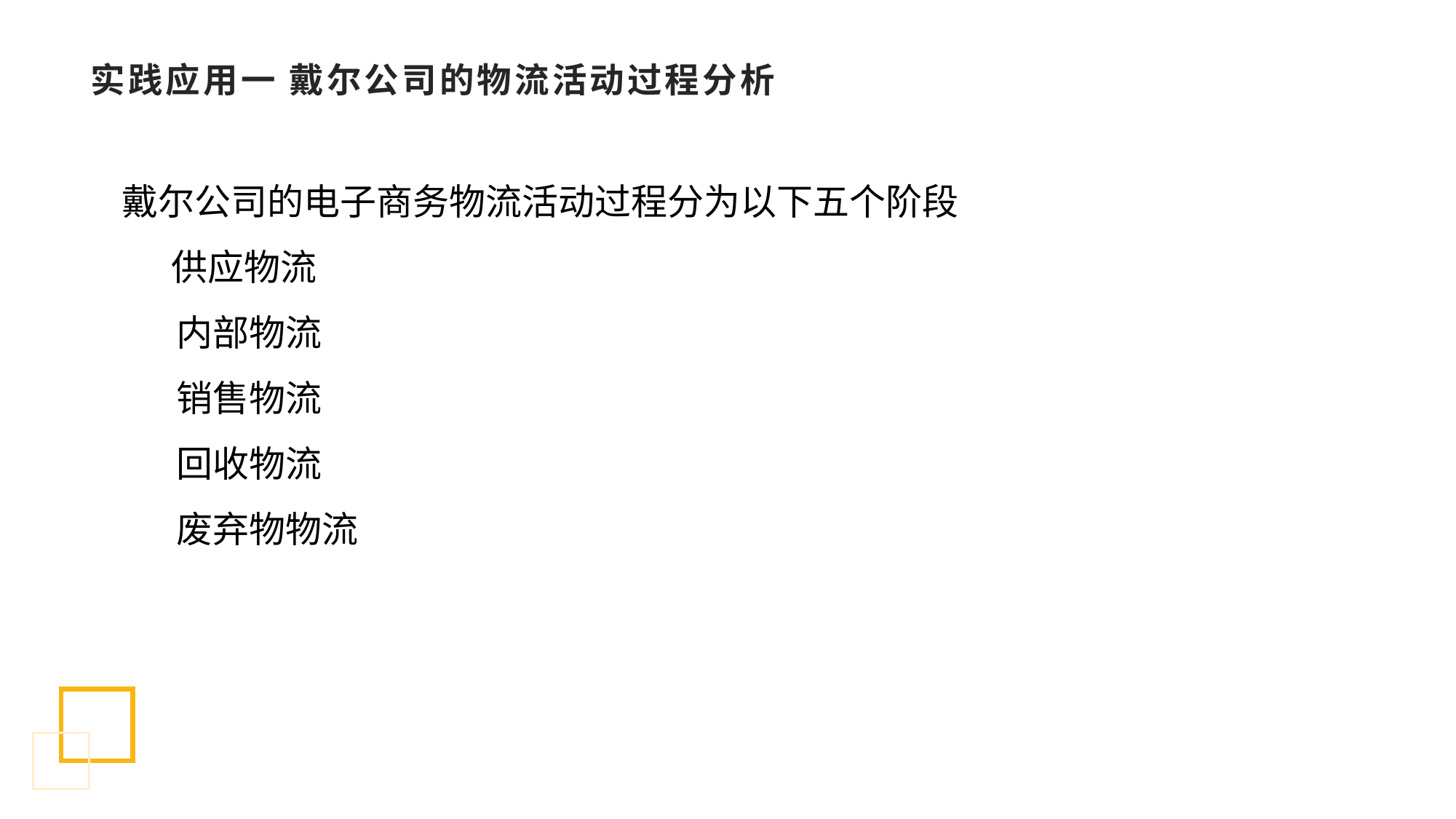

# 实践应用一 戴尔公司的物流活动过程分析
戴尔公司的电子商务物流活动过程分为以下五个阶段
     供应物流
内部物流
销售物流
回收物流
废弃物物流